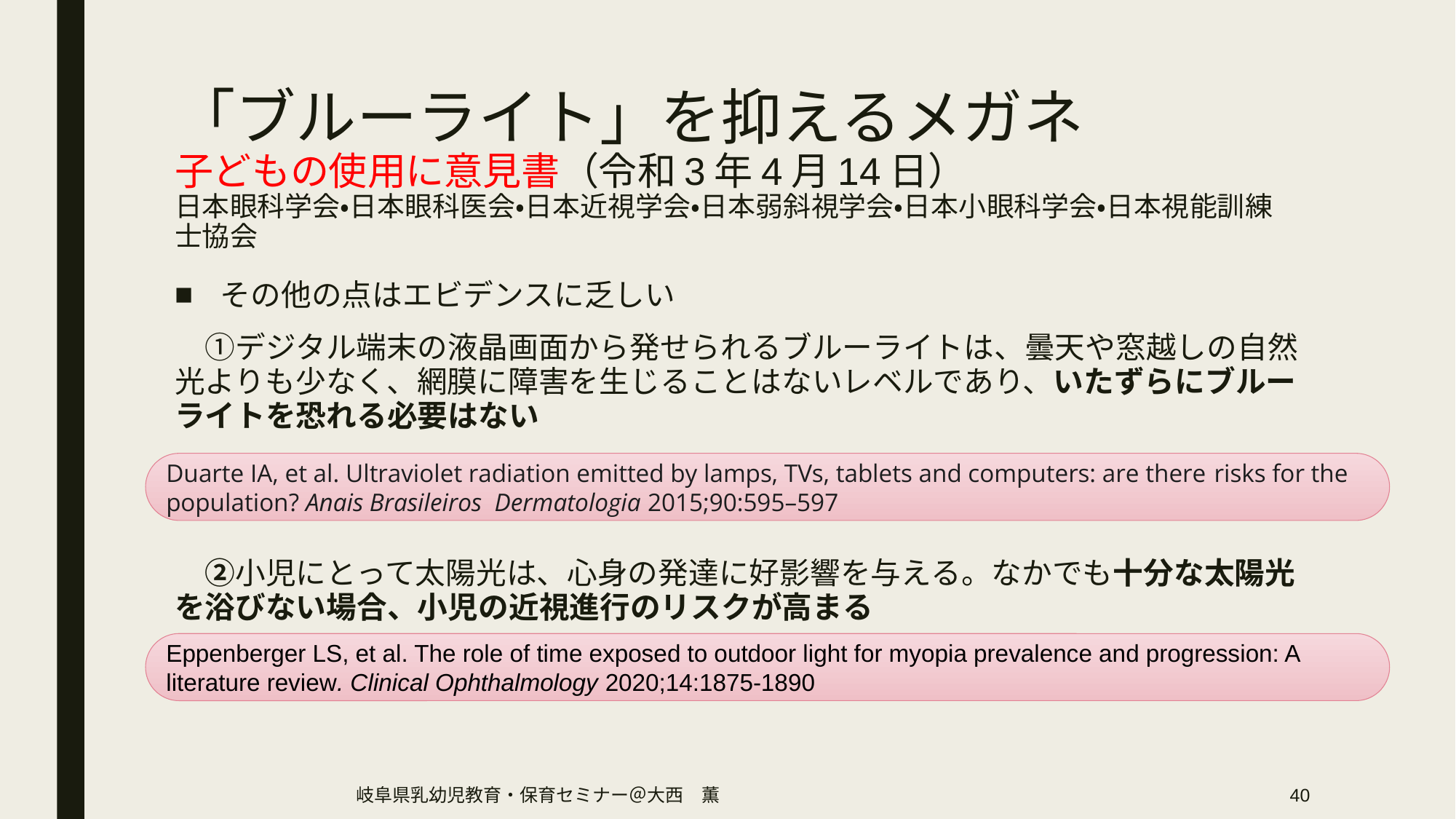

# 「ブルーライト」を抑えるメガネ 子どもの使用に意見書（令和3年4月14日） 日本眼科学会・日本眼科医会・日本近視学会・日本弱斜視学会・日本小眼科学会・日本視能訓練士協会
その他の点はエビデンスに乏しい
　①デジタル端末の液晶画面から発せられるブルーライトは、曇天や窓越しの自然光よりも少なく、網膜に障害を生じることはないレベルであり、いたずらにブルーライトを恐れる必要はない

　②小児にとって太陽光は、心身の発達に好影響を与える。なかでも十分な太陽光を浴びない場合、小児の近視進行のリスクが高まる
Duarte IA, et al. Ultraviolet radiation emitted by lamps, TVs, tablets and computers: are there risks for the population? Anais Brasileiros  Dermatologia 2015;90:595–597
Eppenberger LS, et al. The role of time exposed to outdoor light for myopia prevalence and progression: A literature review. Clinical Ophthalmology 2020;14:1875-1890
岐阜県乳幼児教育・保育セミナー＠大西　薫
40